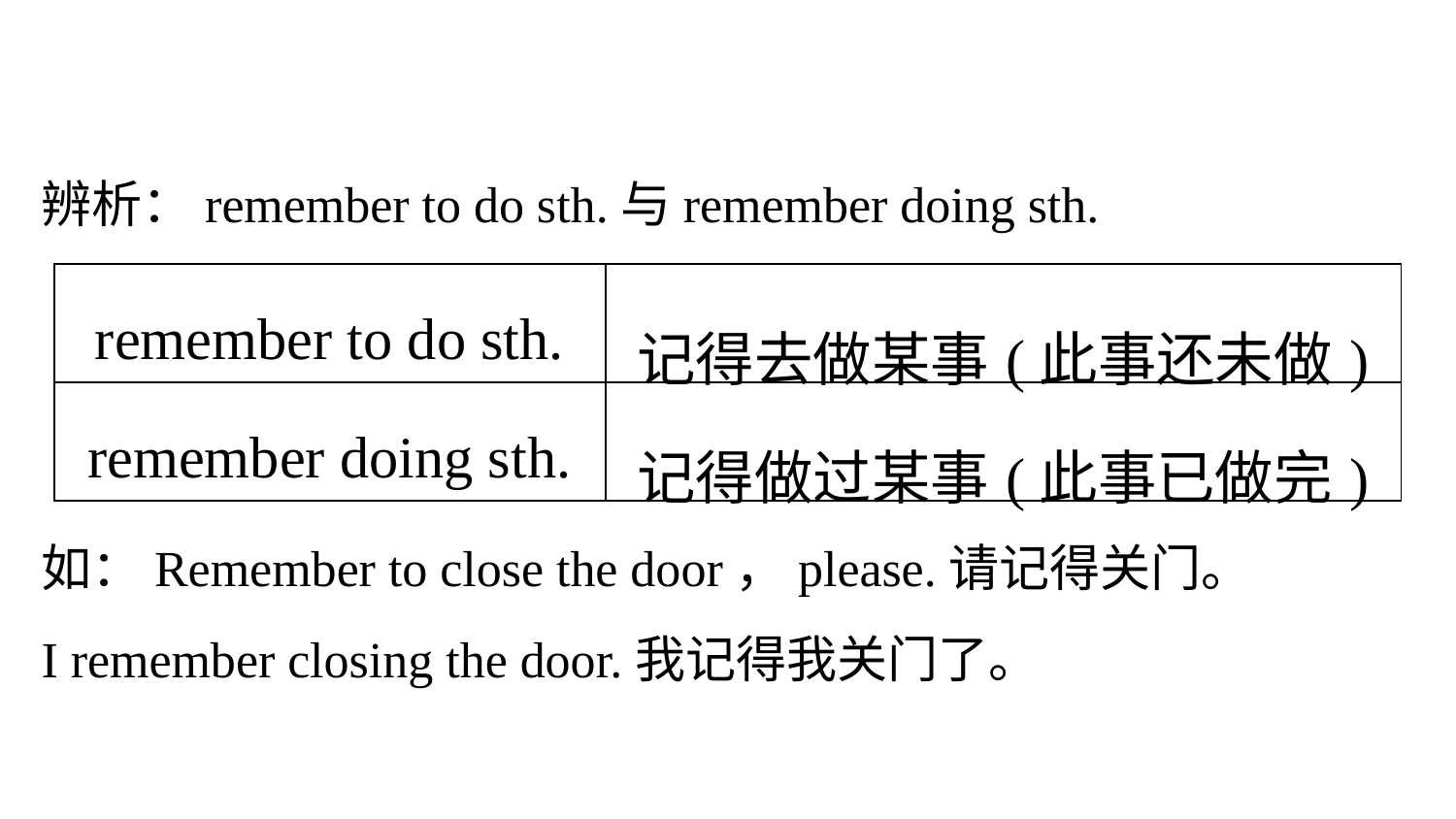

辨析：remember to do sth.与remember doing sth.

如：Remember to close the door，please.请记得关门。
I remember closing the door.我记得我关门了。
| remember to do sth. | 记得去做某事(此事还未做) |
| --- | --- |
| remember doing sth. | 记得做过某事(此事已做完) |